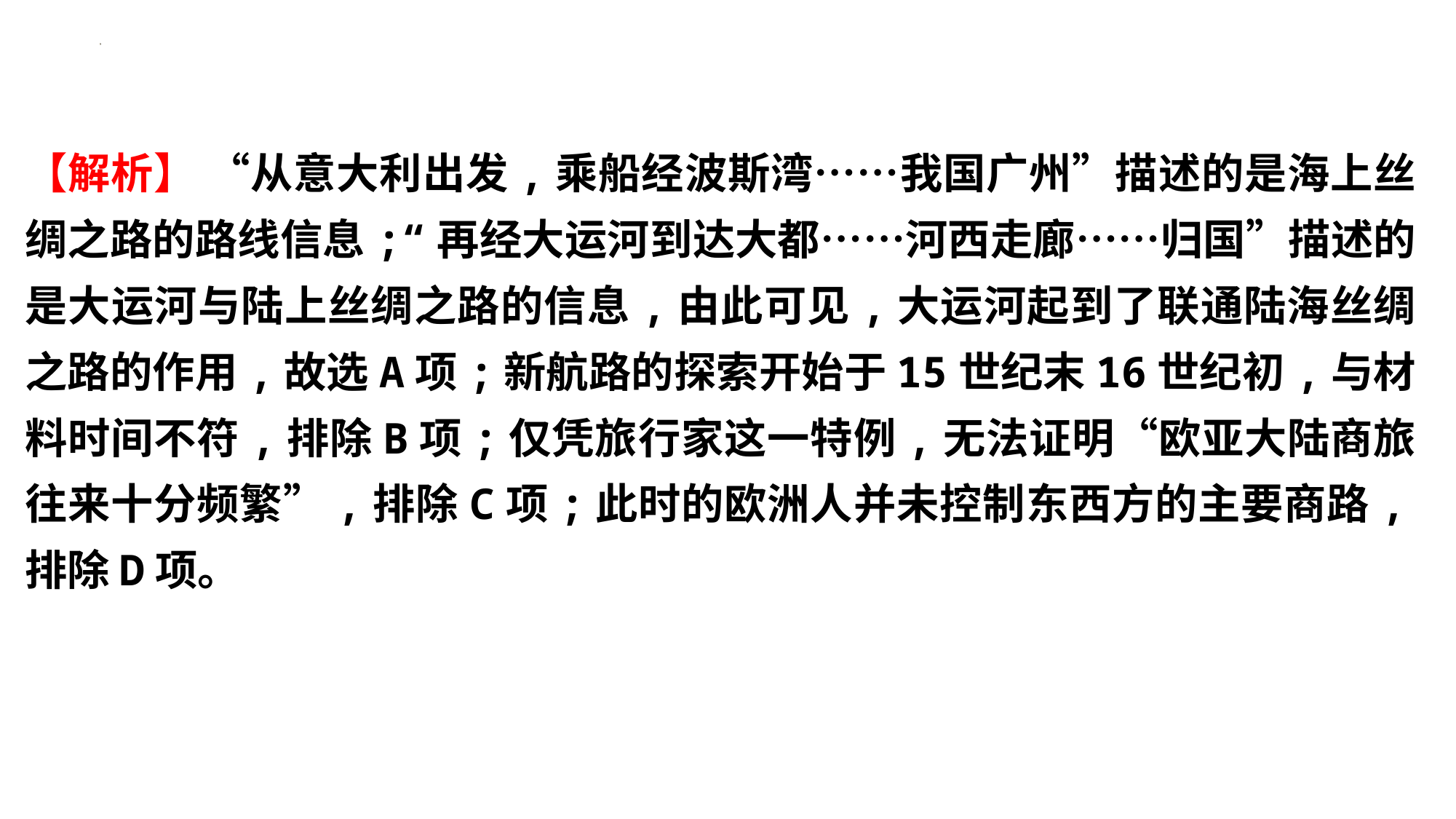

【解析】 “从意大利出发,乘船经波斯湾……我国广州”描述的是海上丝绸之路的路线信息;“再经大运河到达大都……河西走廊……归国”描述的是大运河与陆上丝绸之路的信息,由此可见,大运河起到了联通陆海丝绸之路的作用,故选A项;新航路的探索开始于15世纪末16世纪初,与材料时间不符,排除B项;仅凭旅行家这一特例,无法证明“欧亚大陆商旅往来十分频繁”,排除C项;此时的欧洲人并未控制东西方的主要商路,排除D项。